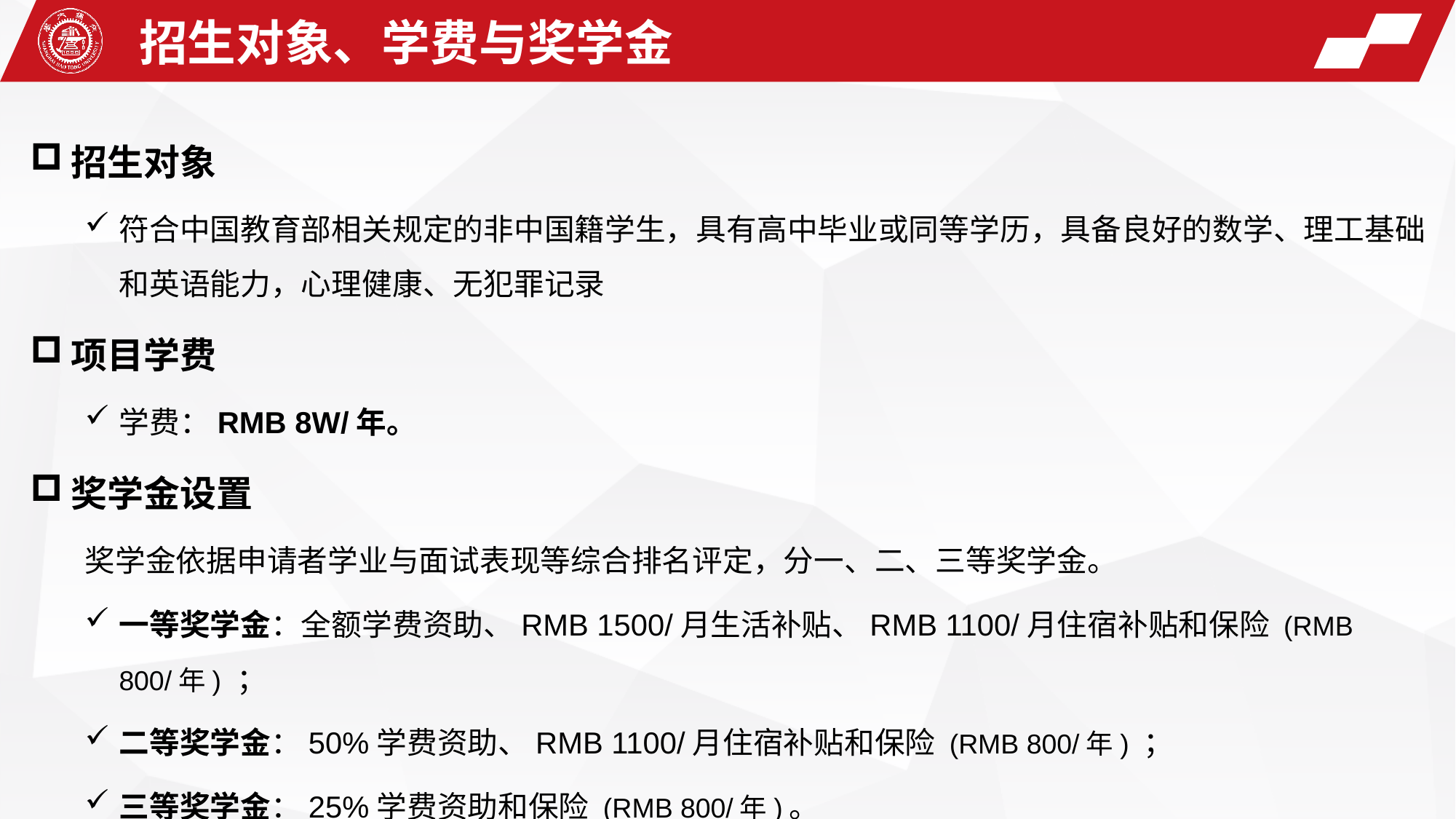

招生对象、学费与奖学金
招生对象
符合中国教育部相关规定的非中国籍学生，具有高中毕业或同等学历，具备良好的数学、理工基础和英语能力，心理健康、无犯罪记录
项目学费
学费：RMB 8W/年。
奖学金设置
奖学金依据申请者学业与面试表现等综合排名评定，分一、二、三等奖学金。
一等奖学金：全额学费资助、RMB 1500/月生活补贴、RMB 1100/月住宿补贴和保险 (RMB 800/年) ；
二等奖学金：50%学费资助、RMB 1100/月住宿补贴和保险 (RMB 800/年) ；
三等奖学金：25%学费资助和保险 (RMB 800/年)。